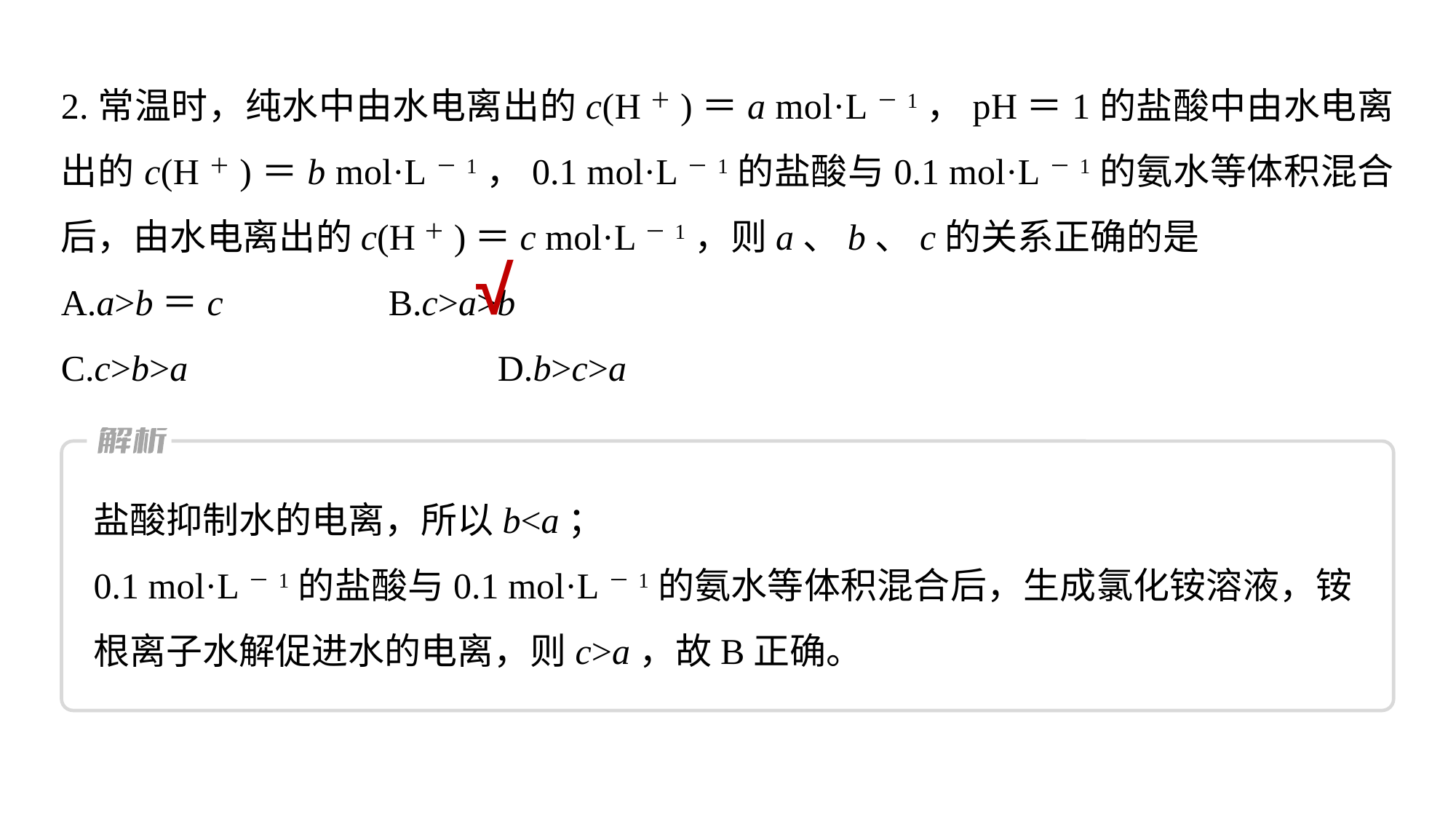

2.常温时，纯水中由水电离出的c(H＋)＝a mol·L－1，pH＝1的盐酸中由水电离出的c(H＋)＝b mol·L－1，0.1 mol·L－1的盐酸与0.1 mol·L－1的氨水等体积混合后，由水电离出的c(H＋)＝c mol·L－1，则a、b、c的关系正确的是
A.a>b＝c  		B.c>a>b
C.c>b>a  			D.b>c>a
√

盐酸抑制水的电离，所以b<a；
0.1 mol·L－1的盐酸与0.1 mol·L－1的氨水等体积混合后，生成氯化铵溶液，铵根离子水解促进水的电离，则c>a，故B正确。